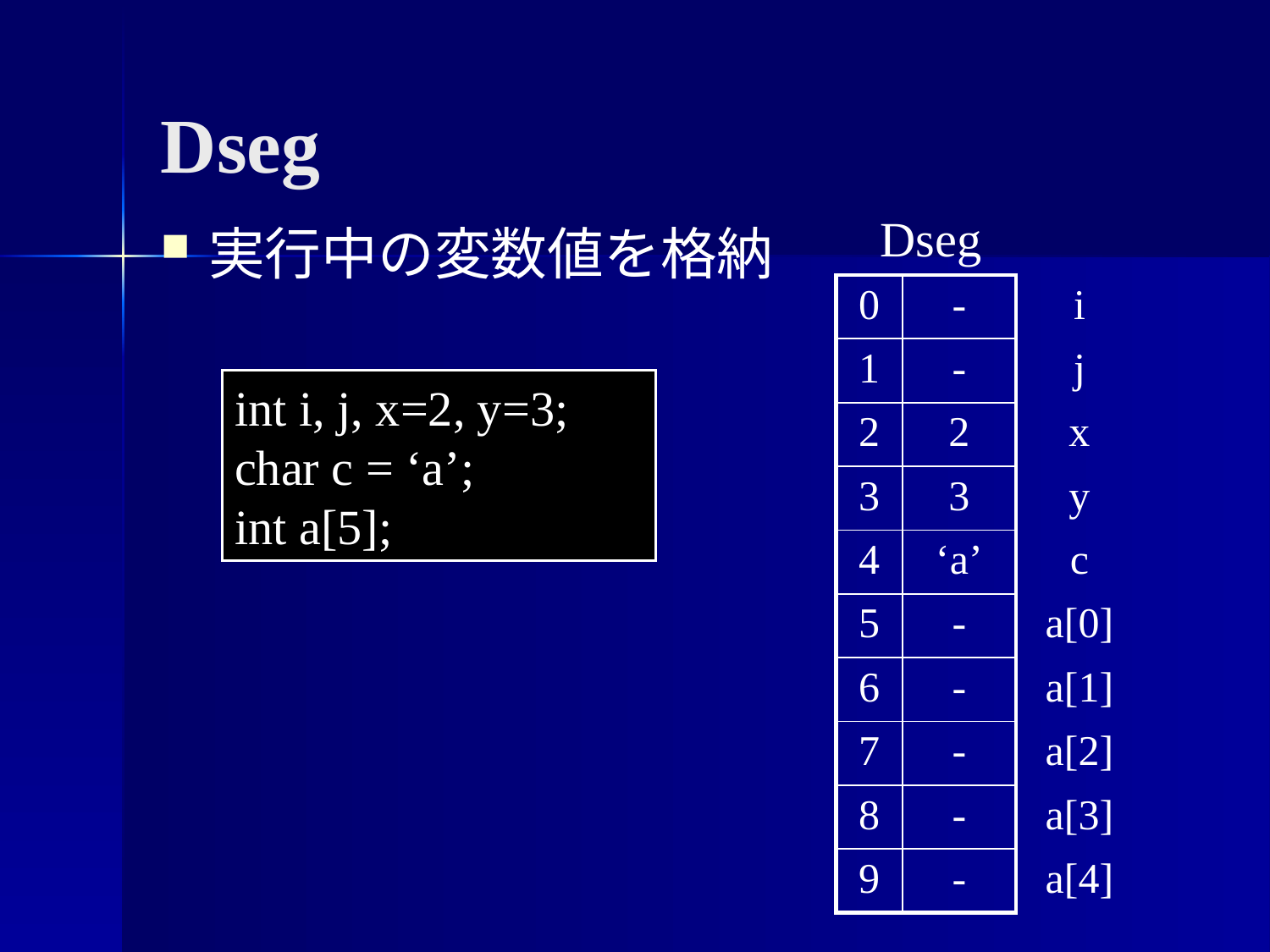

Dseg
Dseg
実行中の変数値を格納
| 0 | - | i |
| --- | --- | --- |
| 1 | - | j |
| 2 | 2 | x |
| 3 | 3 | y |
| 4 | ‘a’ | c |
| 5 | - | a[0] |
| 6 | - | a[1] |
| 7 | - | a[2] |
| 8 | - | a[3] |
| 9 | - | a[4] |
int i, j, x=2, y=3;
char c = ‘a’;
int a[5];